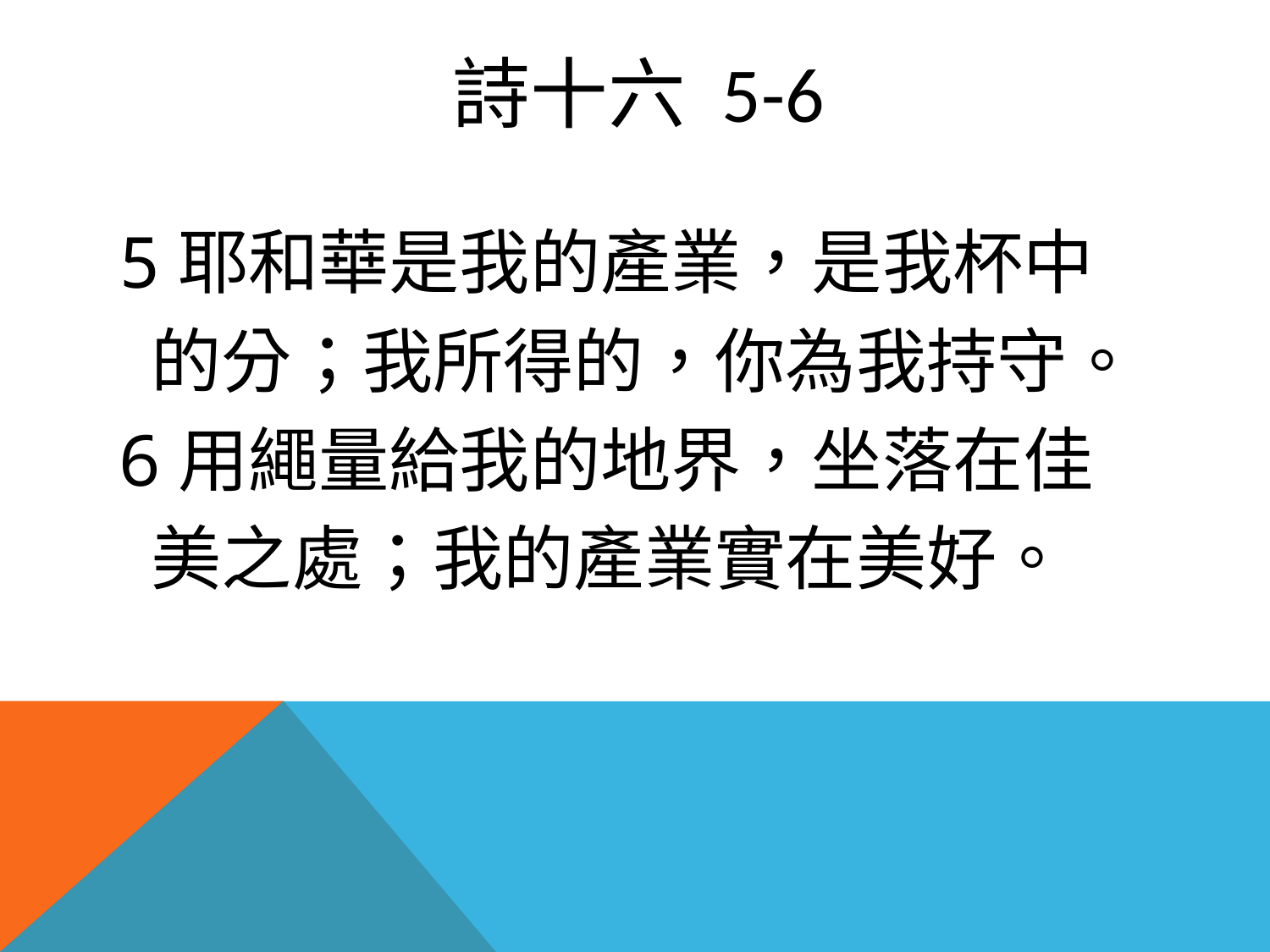

# 詩十六 5-6
5耶和華是我的產業，是我杯中
 的分；我所得的，你為我持守。
6用繩量給我的地界，坐落在佳
 美之處；我的產業實在美好。